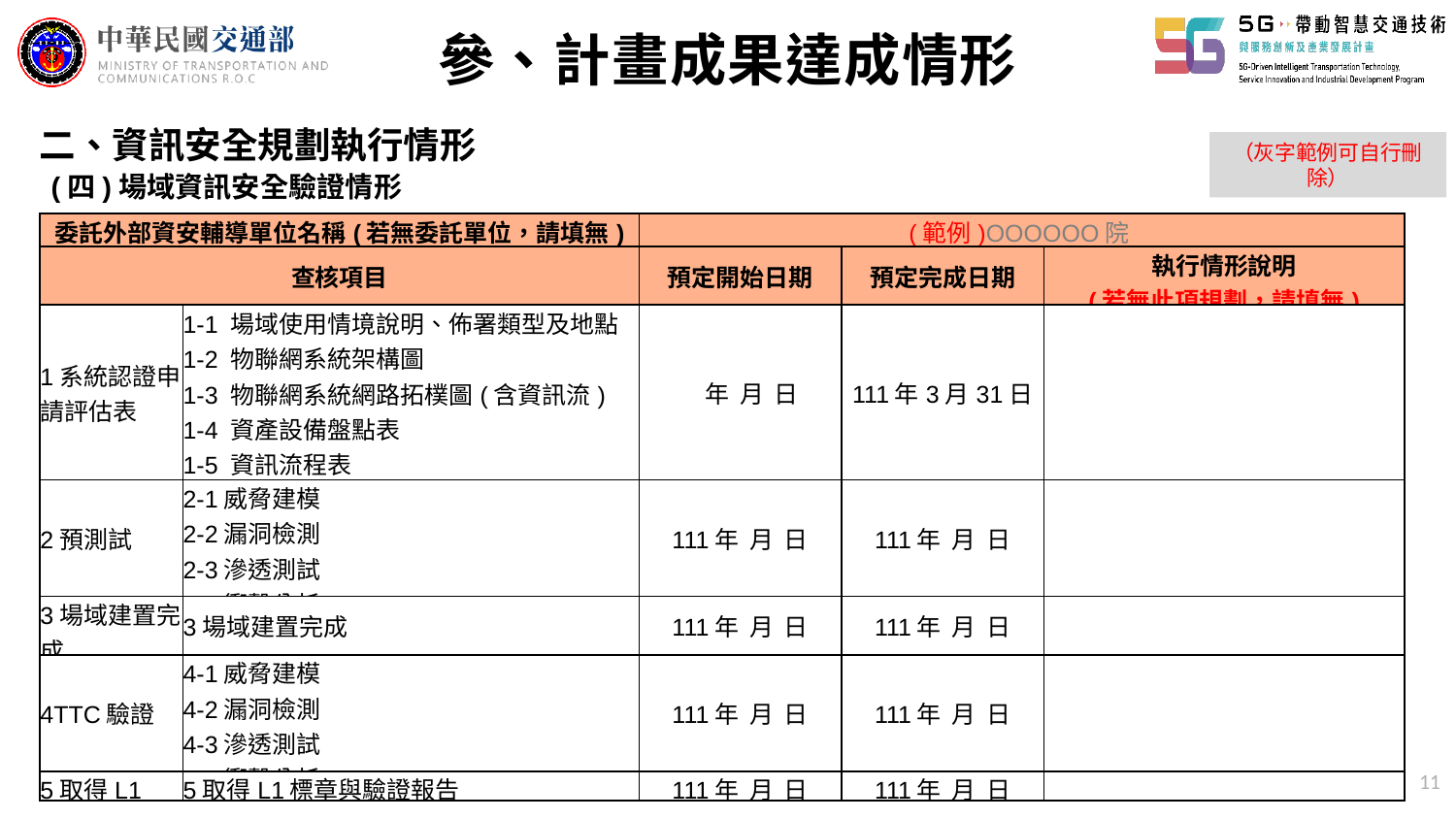

參、計畫成果達成情形
二、資訊安全規劃執行情形
（灰字範例可自行刪除）
(四)場域資訊安全驗證情形
| 委託外部資安輔導單位名稱(若無委託單位，請填無) |  | (範例)OOOOOO院 |  |  |
| --- | --- | --- | --- | --- |
| 查核項目 |  | 預定開始日期 | 預定完成日期 | 執行情形說明 (若無此項規劃，請填無) |
| 1系統認證申請評估表 | 1-1 場域使用情境說明、佈署類型及地點 1-2 物聯網系統架構圖 1-3 物聯網系統網路拓樸圖(含資訊流) 1-4 資產設備盤點表 1-5 資訊流程表 1-6 安全控制項目自評表 | 年 月 日 | 111年3月31日 |  |
| 2預測試 | 2-1威脅建模 2-2漏洞檢測 2-3滲透測試 2-4衝擊分析 | 111年 月 日 | 111年 月 日 |  |
| 3場域建置完成 | 3場域建置完成 | 111年 月 日 | 111年 月 日 |  |
| 4TTC驗證 | 4-1威脅建模 4-2漏洞檢測 4-3滲透測試 4-4衝擊分析 | 111年 月 日 | 111年 月 日 |  |
| 5取得L1 | 5取得L1標章與驗證報告 | 111年 月 日 | 111年 月 日 |  |
11